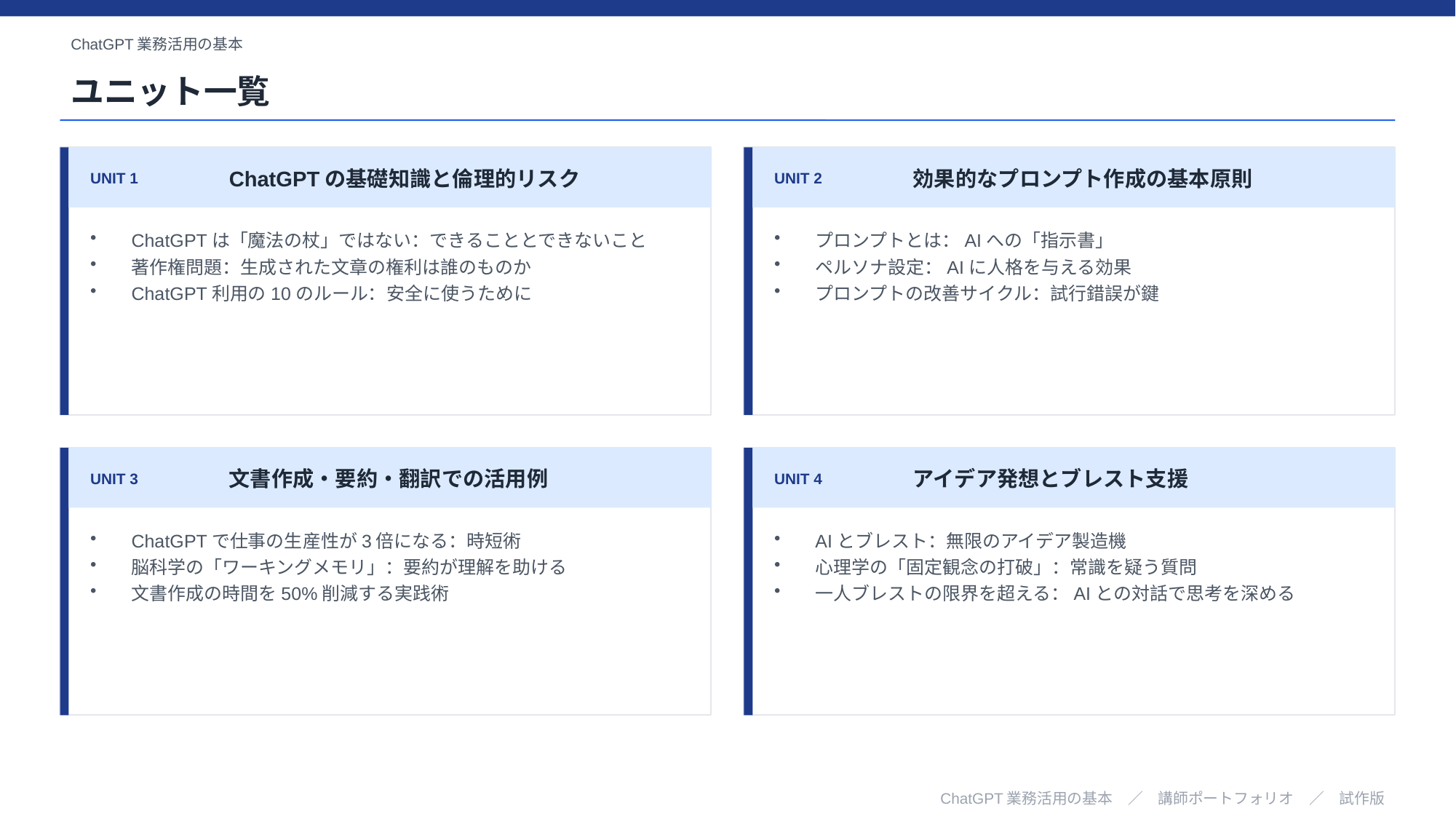

ChatGPT業務活用の基本
ユニット一覧

UNIT 1
ChatGPTの基礎知識と倫理的リスク
UNIT 2
効果的なプロンプト作成の基本原則
ChatGPTは「魔法の杖」ではない：できることとできないこと
著作権問題：生成された文章の権利は誰のものか
ChatGPT利用の10のルール：安全に使うために
プロンプトとは：AIへの「指示書」
ペルソナ設定：AIに人格を与える効果
プロンプトの改善サイクル：試行錯誤が鍵

UNIT 3
文書作成・要約・翻訳での活用例
UNIT 4
アイデア発想とブレスト支援
ChatGPTで仕事の生産性が3倍になる：時短術
脳科学の「ワーキングメモリ」：要約が理解を助ける
文書作成の時間を50%削減する実践術
AIとブレスト：無限のアイデア製造機
心理学の「固定観念の打破」：常識を疑う質問
一人ブレストの限界を超える：AIとの対話で思考を深める
ChatGPT業務活用の基本　／　講師ポートフォリオ　／　試作版